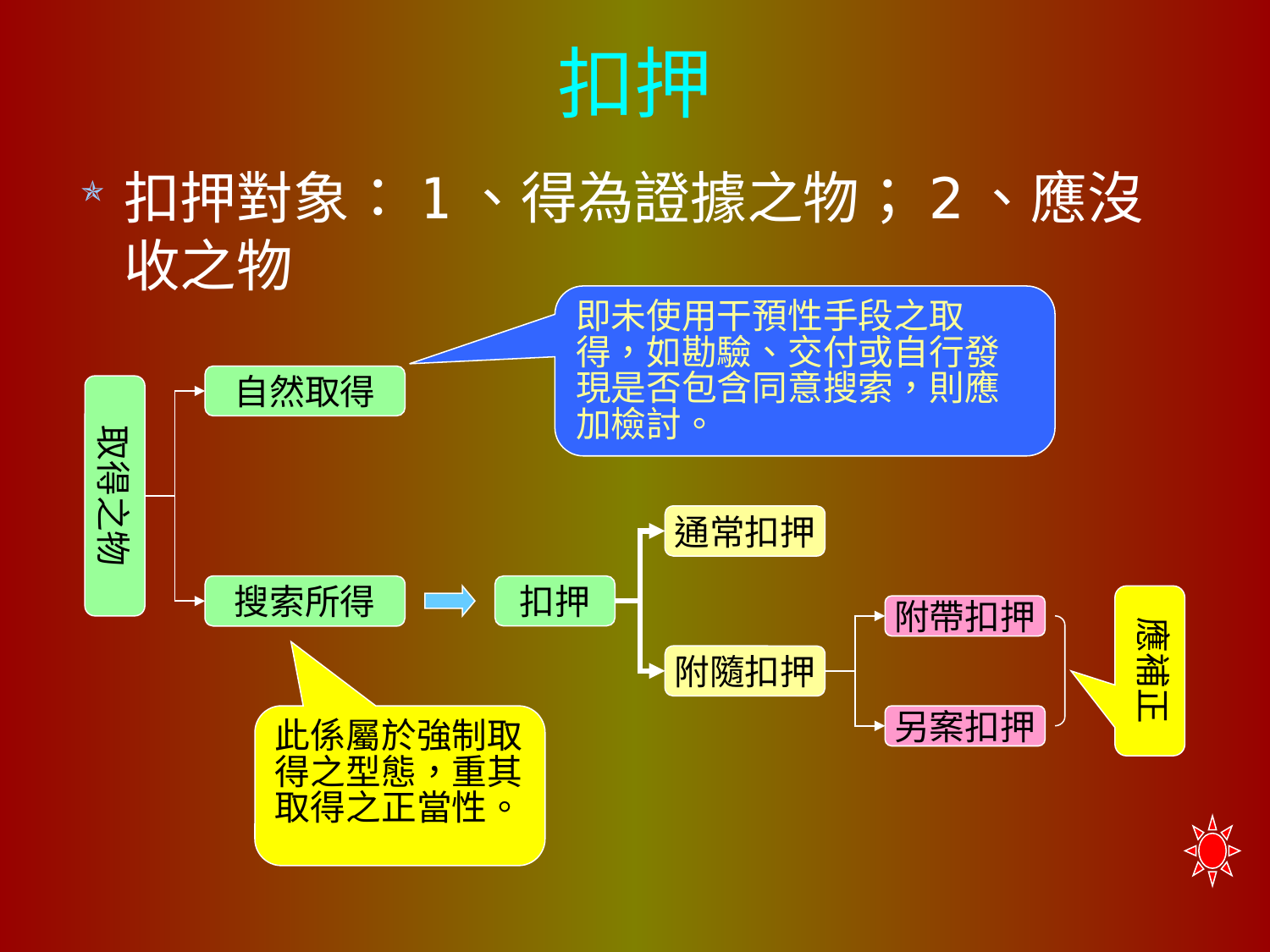

# 扣押
扣押對象：1、得為證據之物；2、應沒收之物
即未使用干預性手段之取得，如勘驗、交付或自行發現是否包含同意搜索，則應加檢討。
自然取得
取得之物
通常扣押
搜索所得
扣押

應補正
附帶扣押

附隨扣押
此係屬於強制取得之型態，重其取得之正當性。
另案扣押